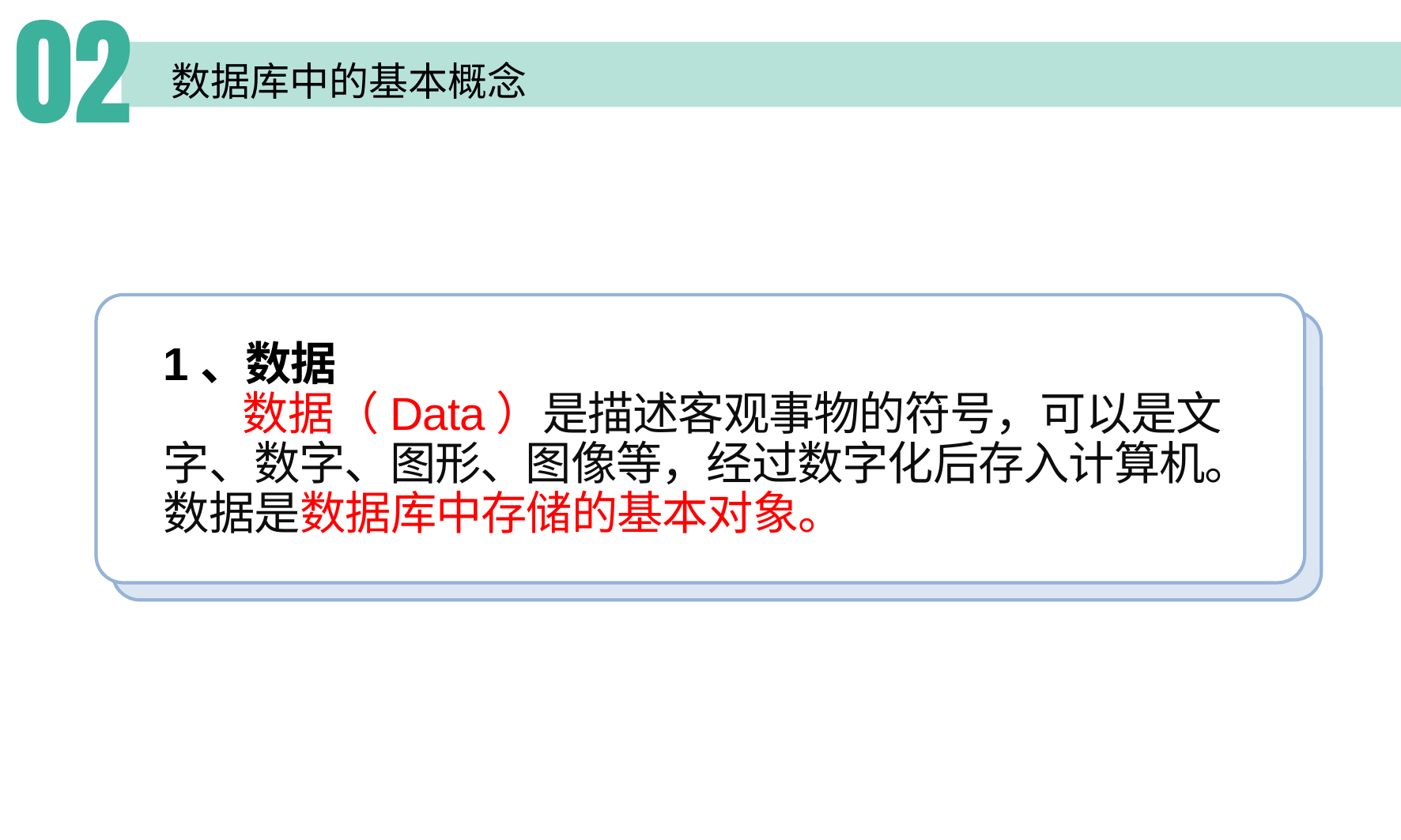

02

  数据库中的基本概念

1、数据
       数据（Data）是描述客观事物的符号，可以是文字、数字、图形、图像等，经过数字化后存入计算机。数据是数据库中存储的基本对象。